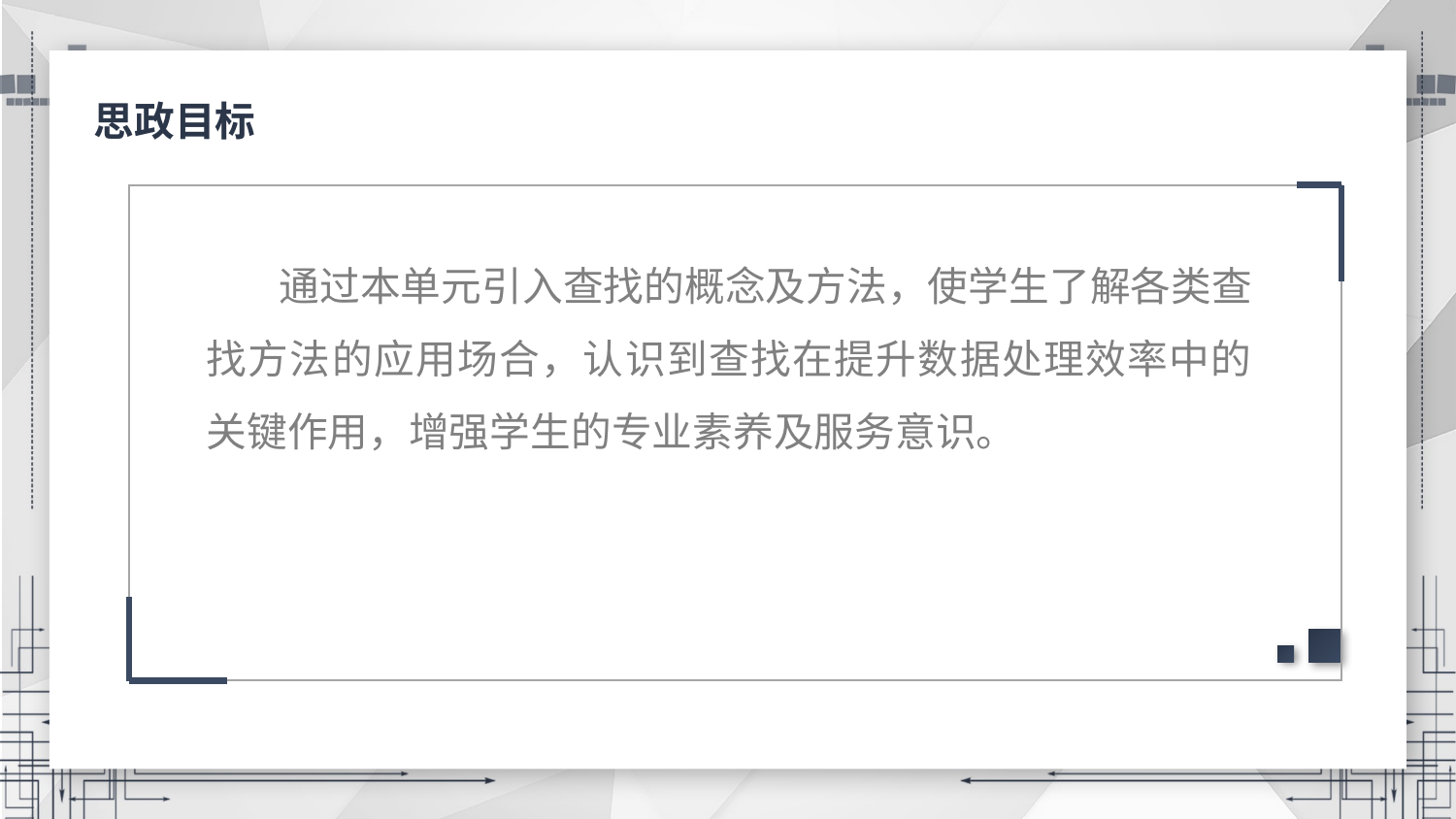

思政目标

通过本单元引入查找的概念及方法，使学生了解各类查找方法的应用场合，认识到查找在提升数据处理效率中的关键作用，增强学生的专业素养及服务意识。